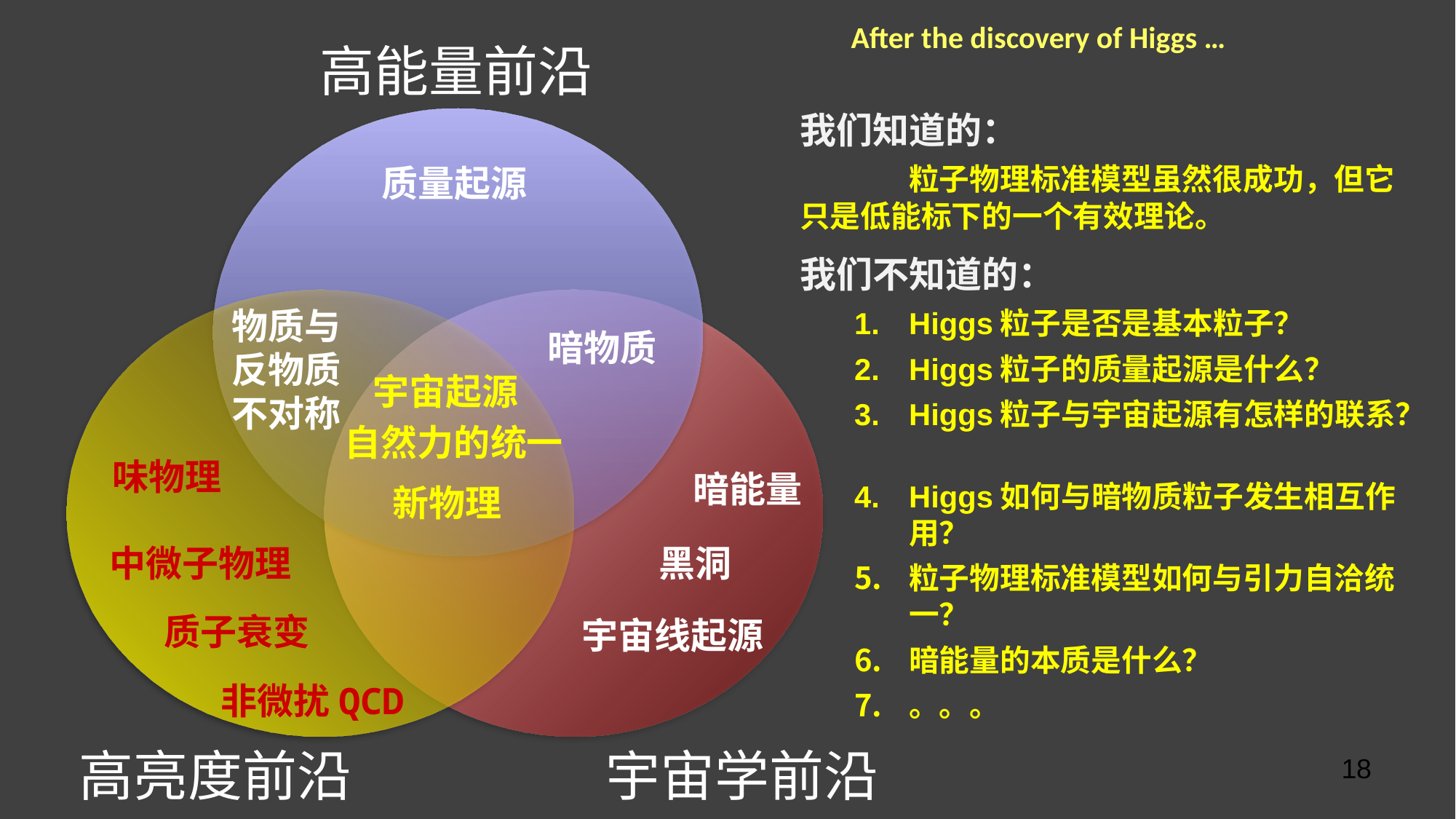

After the discovery of Higgs …
高能量前沿
我们知道的：
	粒子物理标准模型虽然很成功，但它只是低能标下的一个有效理论。
我们不知道的：
Higgs粒子是否是基本粒子？
Higgs粒子的质量起源是什么？
Higgs粒子与宇宙起源有怎样的联系？
Higgs如何与暗物质粒子发生相互作用？
粒子物理标准模型如何与引力自洽统一？
暗能量的本质是什么？
。。。

质量起源

物质与反物质不对称
暗物质
宇宙起源
自然力的统一
味物理
暗能量
新物理
中微子物理
黑洞
质子衰变
宇宙线起源
非微扰QCD
高亮度前沿
宇宙学前沿
18